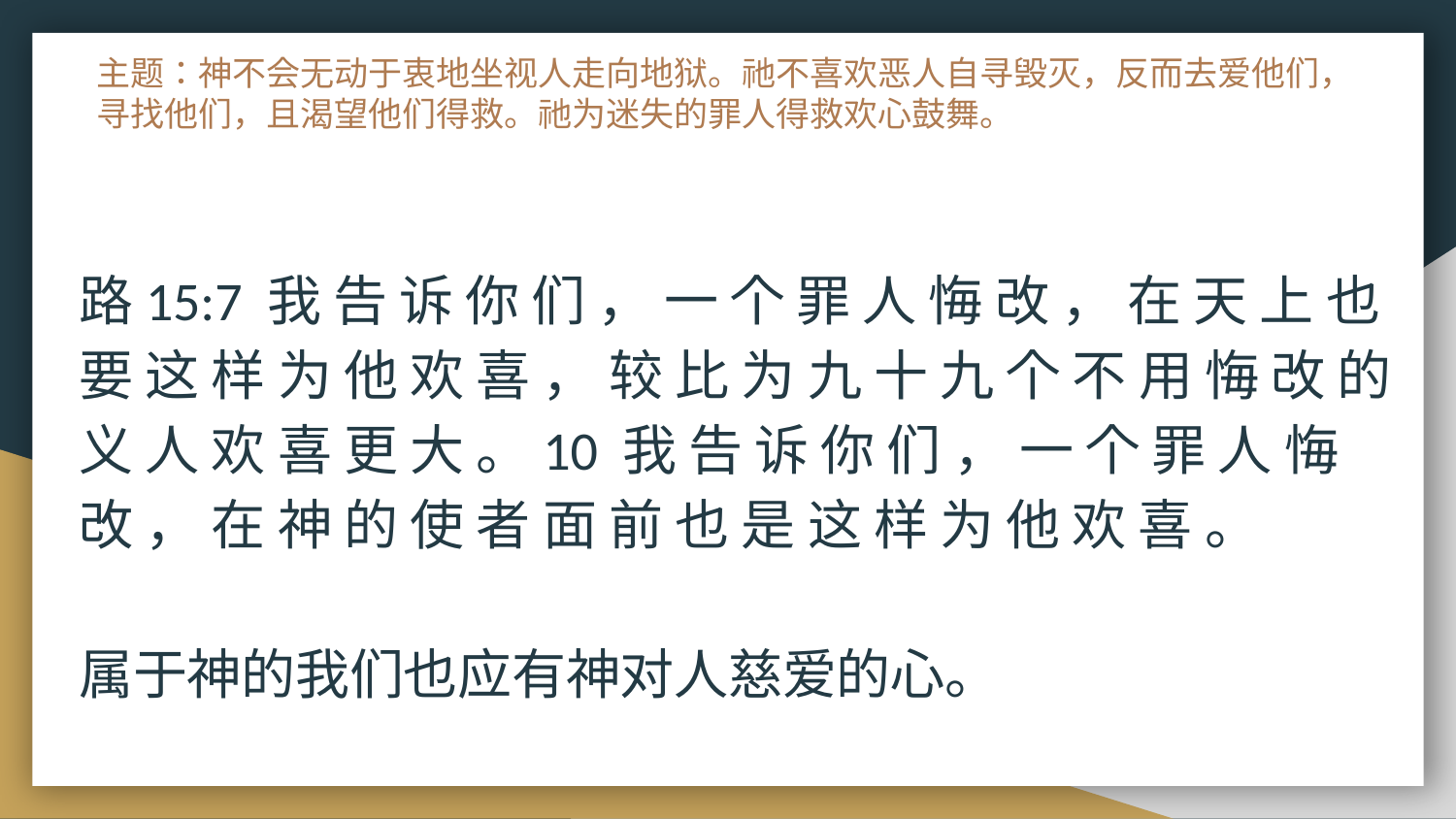

# 主题：神不会无动于衷地坐视人走向地狱。祂不喜欢恶人自寻毁灭，反而去爱他们，寻找他们，且渴望他们得救。祂为迷失的罪人得救欢心鼓舞。

路15:7 我 告 诉 你 们 ， 一 个 罪 人 悔 改 ， 在 天 上 也 要 这 样 为 他 欢 喜 ， 较 比 为 九 十 九 个 不 用 悔 改 的 义 人 欢 喜 更 大 。10 我 告 诉 你 们 ， 一 个 罪 人 悔 改 ， 在 神 的 使 者 面 前 也 是 这 样 为 他 欢 喜 。

属于神的我们也应有神对人慈爱的心。